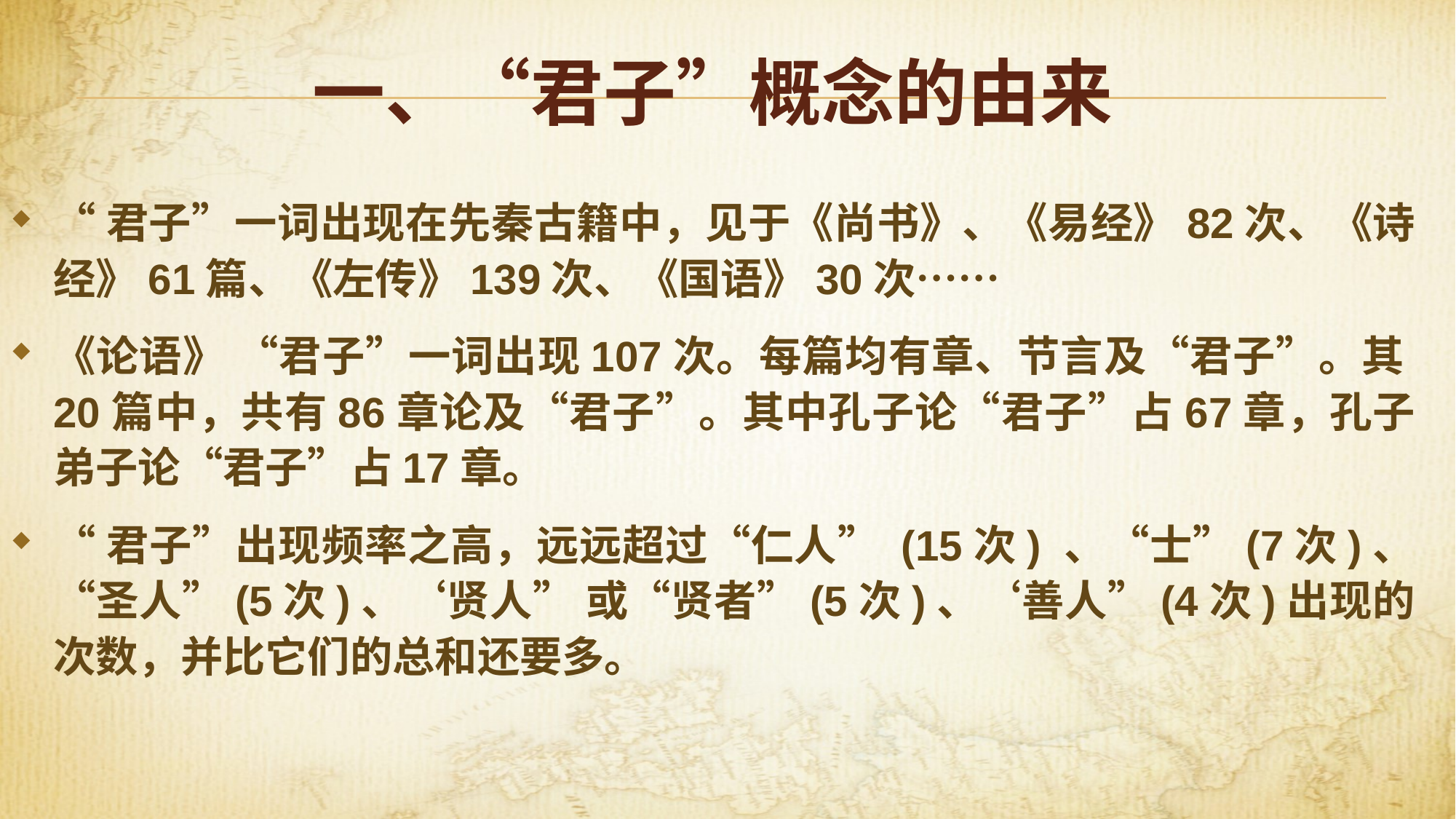

# 一、“君子”概念的由来
“君子”一词出现在先秦古籍中，见于《尚书》、《易经》82次、《诗经》61篇、《左传》139次、《国语》30次……
《论语》 “君子”一词出现107次。每篇均有章、节言及“君子”。其20篇中，共有86章论及“君子”。其中孔子论“君子”占67章，孔子弟子论“君子”占17章。
“君子”出现频率之高，远远超过“仁人” (15次) 、“士”(7次)、“圣人”(5次)、‘贤人” 或“贤者”(5次)、‘善人”(4次)出现的次数，并比它们的总和还要多。